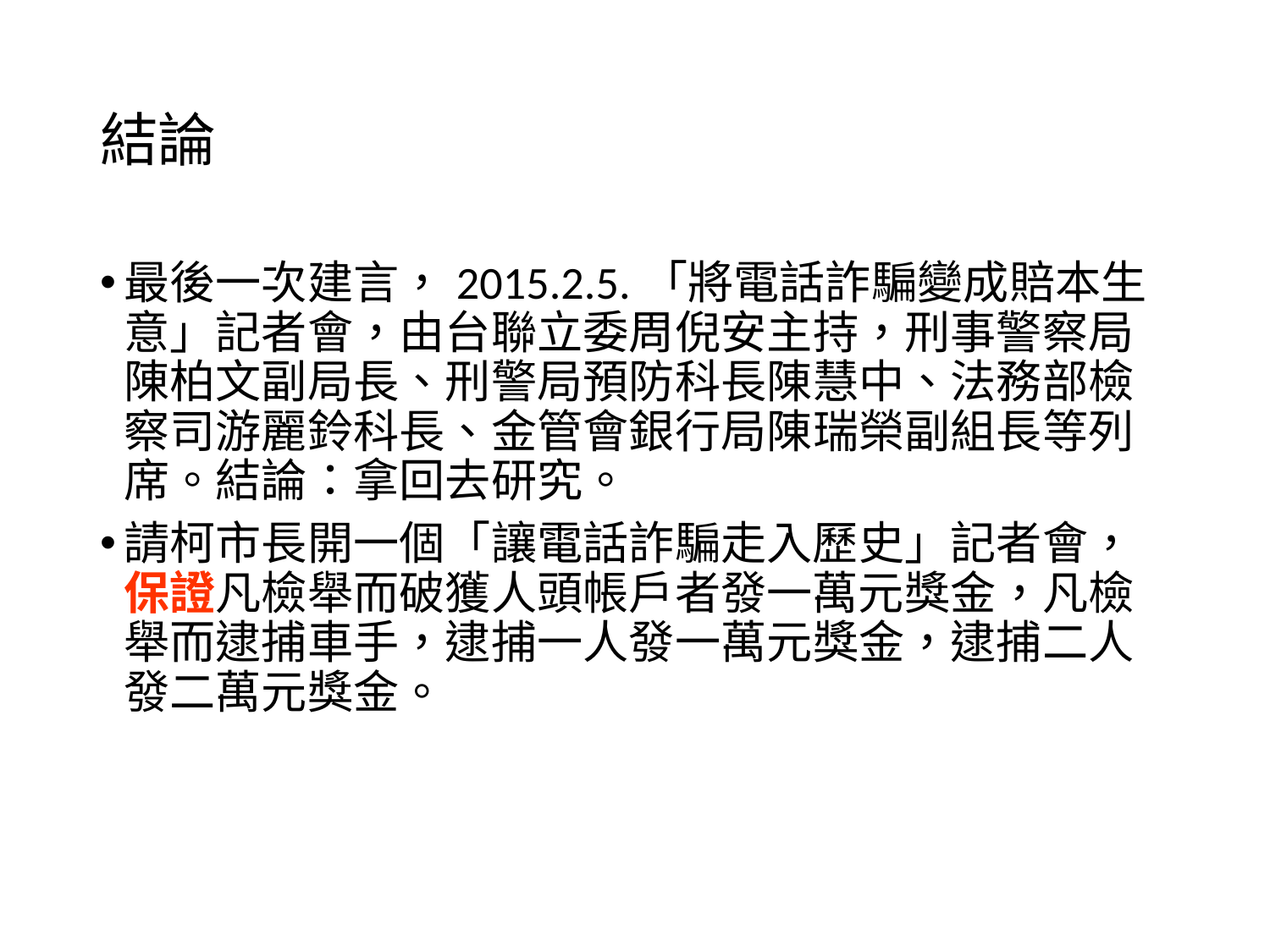

# 結論
最後一次建言，2015.2.5.「將電話詐騙變成賠本生意」記者會，由台聯立委周倪安主持，刑事警察局陳柏文副局長、刑警局預防科長陳慧中、法務部檢察司游麗鈴科長、金管會銀行局陳瑞榮副組長等列席。結論：拿回去研究。
請柯市長開一個「讓電話詐騙走入歷史」記者會，保證凡檢舉而破獲人頭帳戶者發一萬元獎金，凡檢舉而逮捕車手，逮捕一人發一萬元獎金，逮捕二人發二萬元獎金。